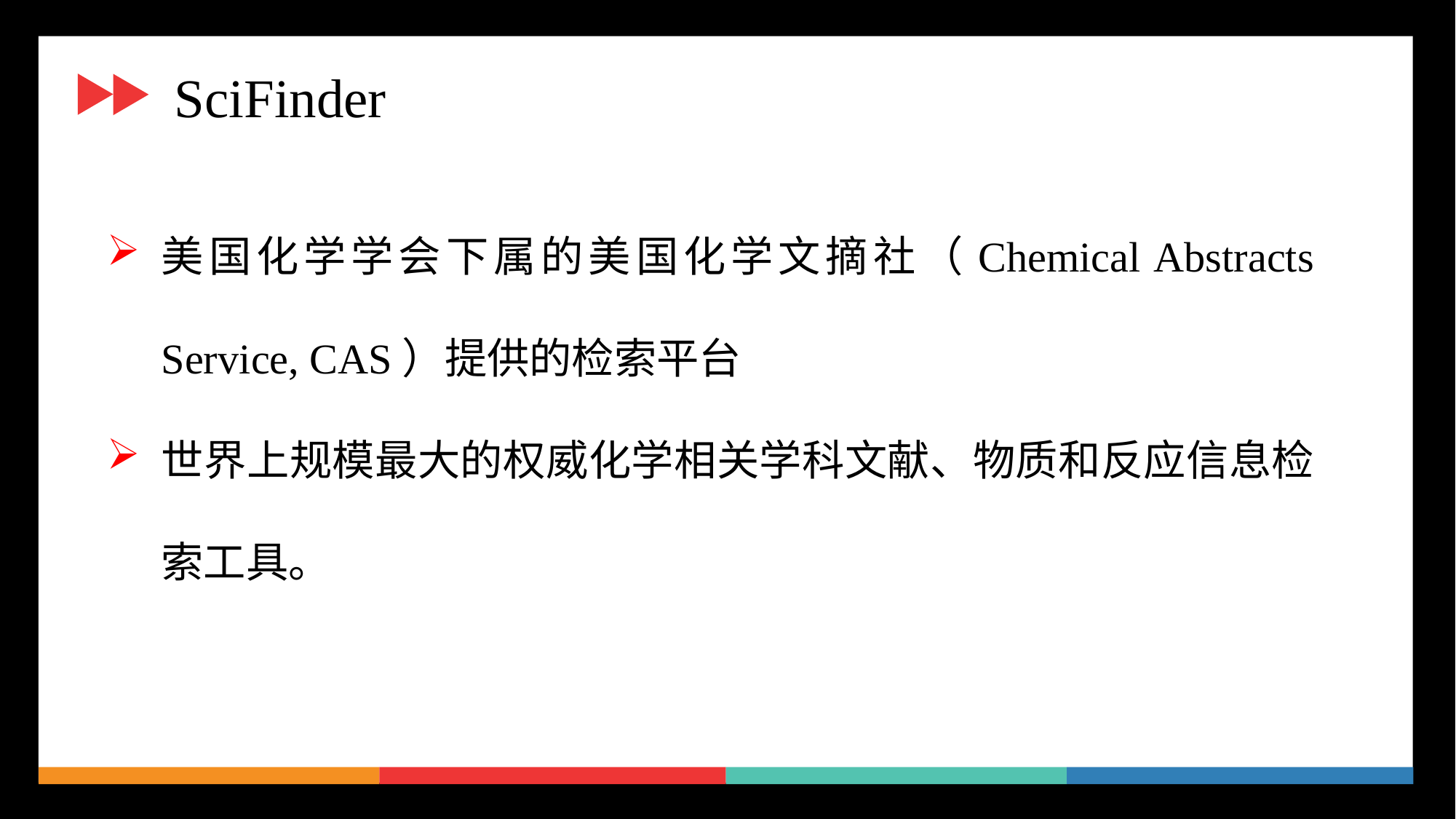

SciFinder

美国化学学会下属的美国化学文摘社（Chemical Abstracts Service, CAS）提供的检索平台
世界上规模最大的权威化学相关学科文献、物质和反应信息检索工具。